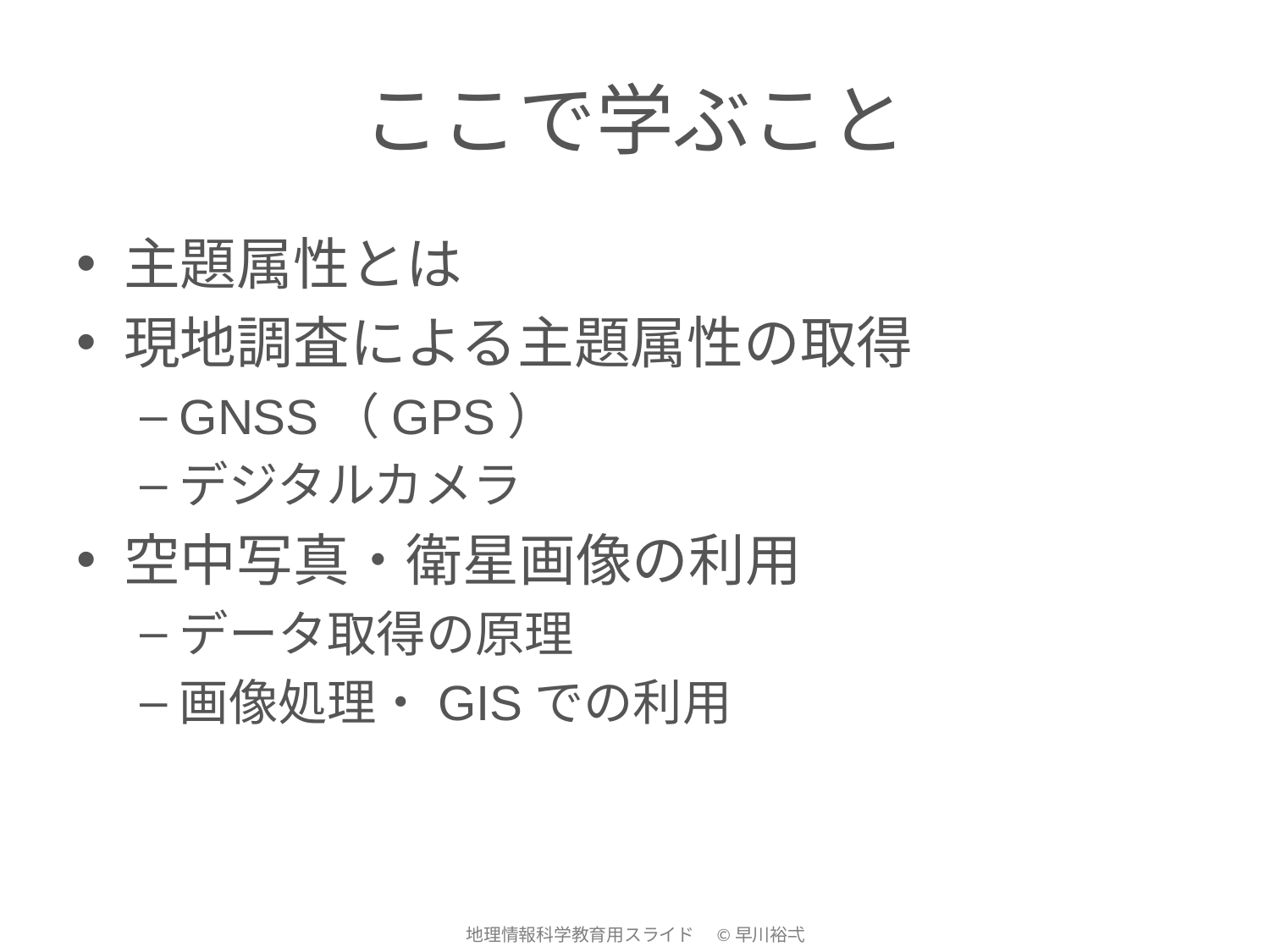

# ここで学ぶこと
主題属性とは
現地調査による主題属性の取得
GNSS（GPS）
デジタルカメラ
空中写真・衛星画像の利用
データ取得の原理
画像処理・GISでの利用